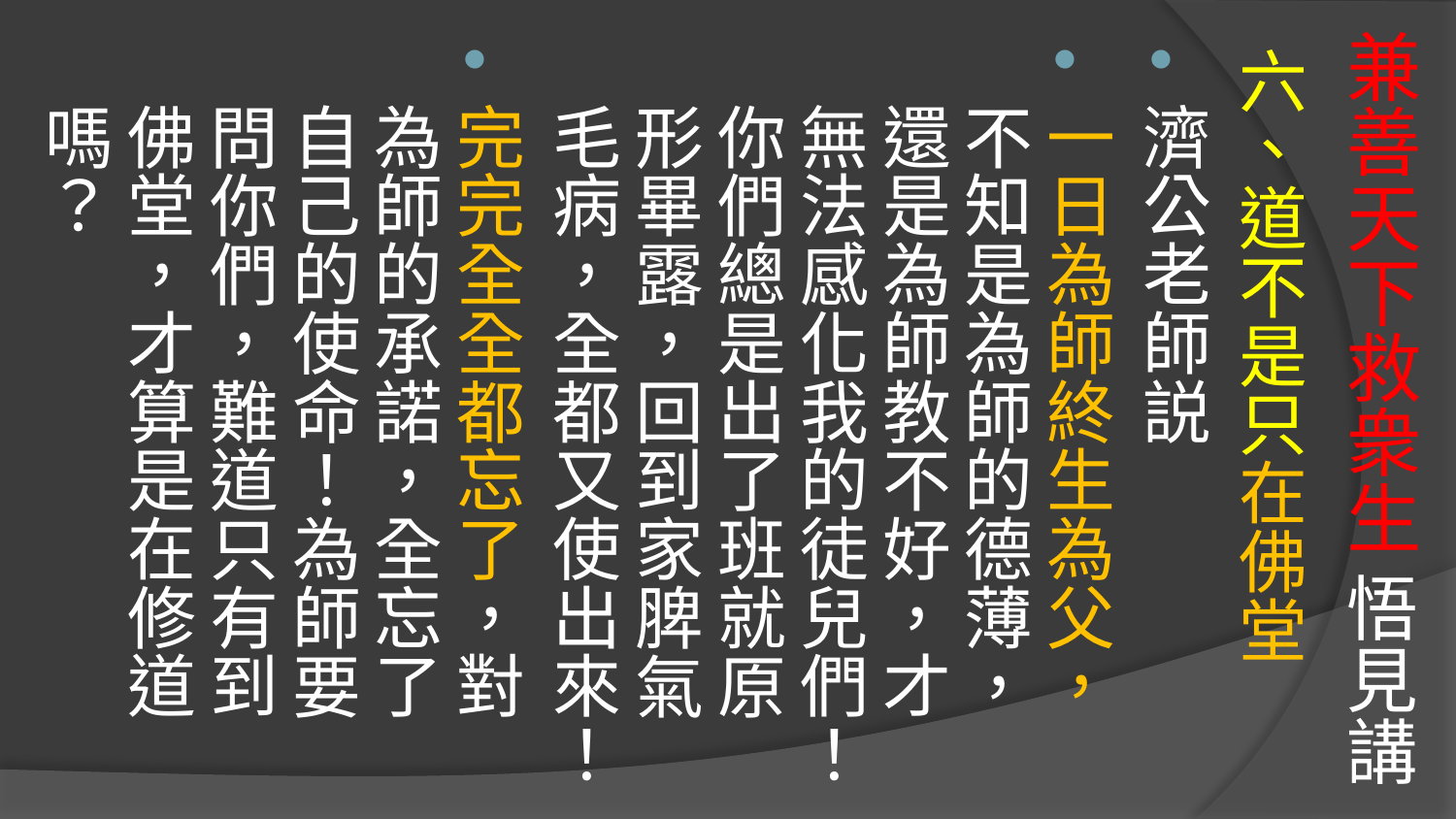

# 兼善天下救衆生 悟見講
六、道不是只在佛堂
濟公老師説
一日為師終生為父，不知是為師的德薄，還是為師教不好，才無法感化我的徒兒們！你們總是出了班就原形畢露，回到家脾氣毛病，全都又使出來！
完完全全都忘了，對為師的承諾，全忘了自己的使命！為師要問你們，難道只有到佛堂，才算是在修道嗎？